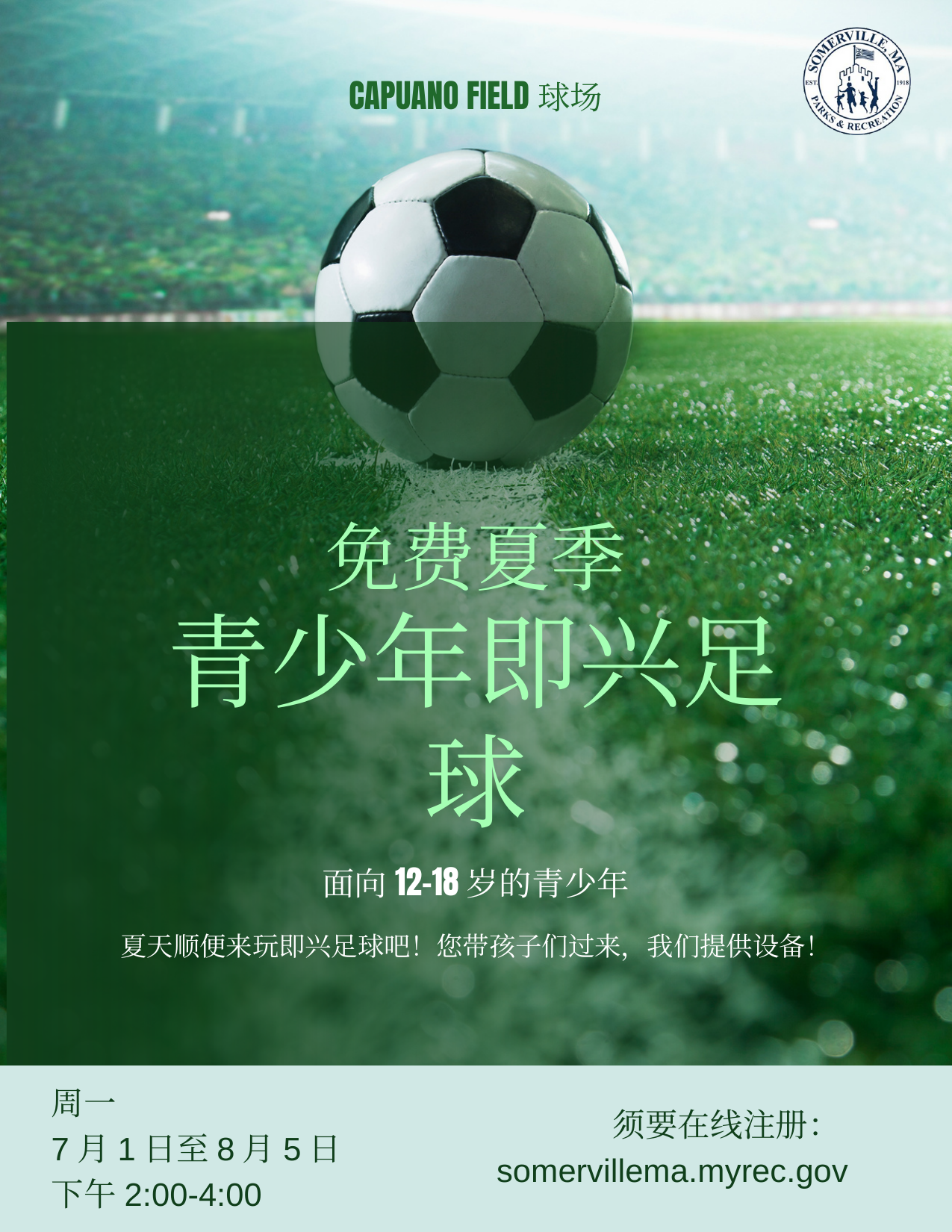

CAPUANO FIELD球场

免费夏季
青少年即兴足球
面向12-18岁的青少年
夏天顺便来玩即兴足球吧！您带孩子们过来，我们提供设备！

周一
7月1日至8月5日
下午2:00-4:00
须要在线注册：somervillema.myrec.gov